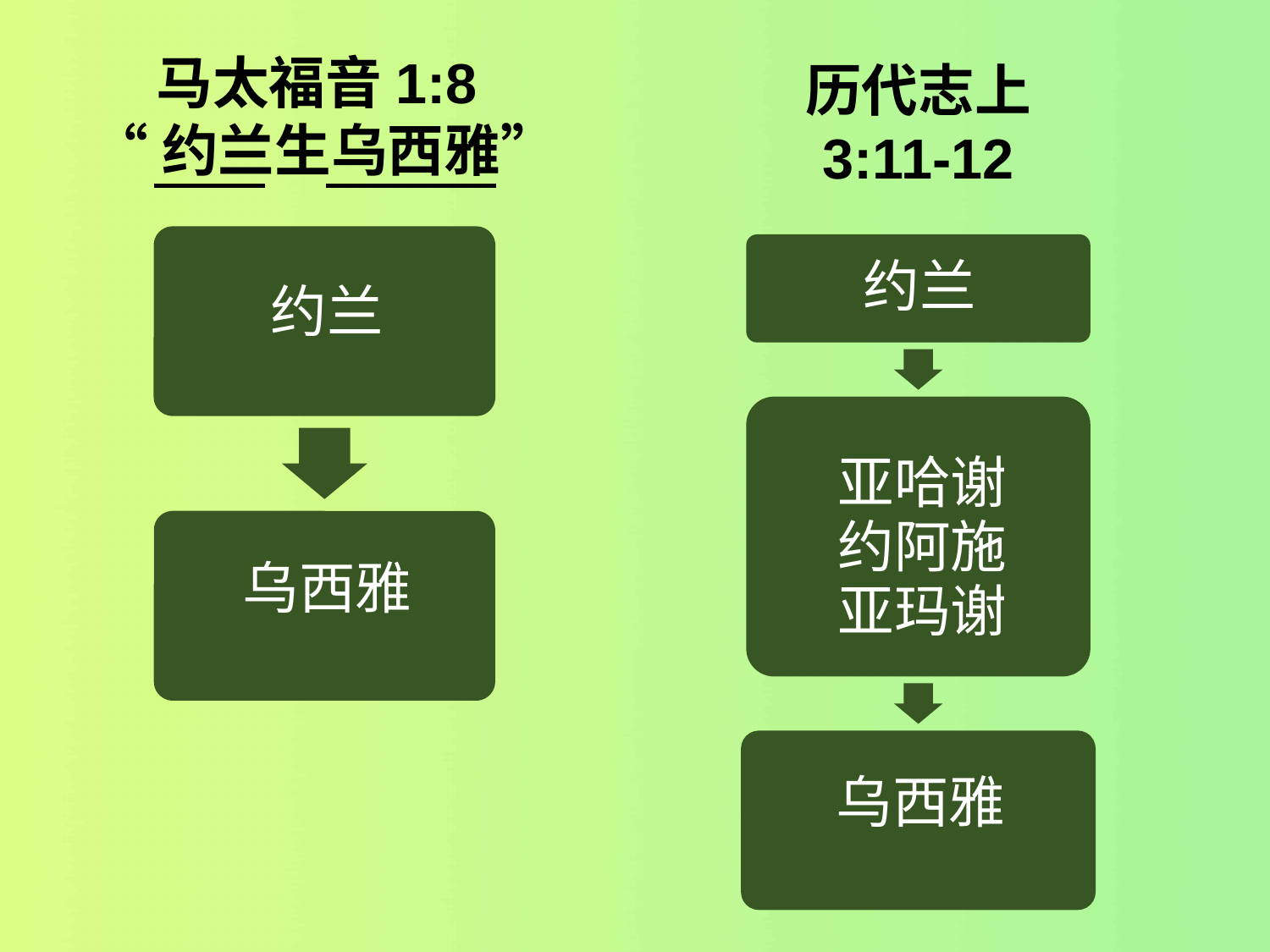

马太福音1:8
“约兰生乌西雅”
历代志上
3:11-12
约兰

乌西雅
约兰

亚哈谢
约阿施
亚玛谢

乌西雅